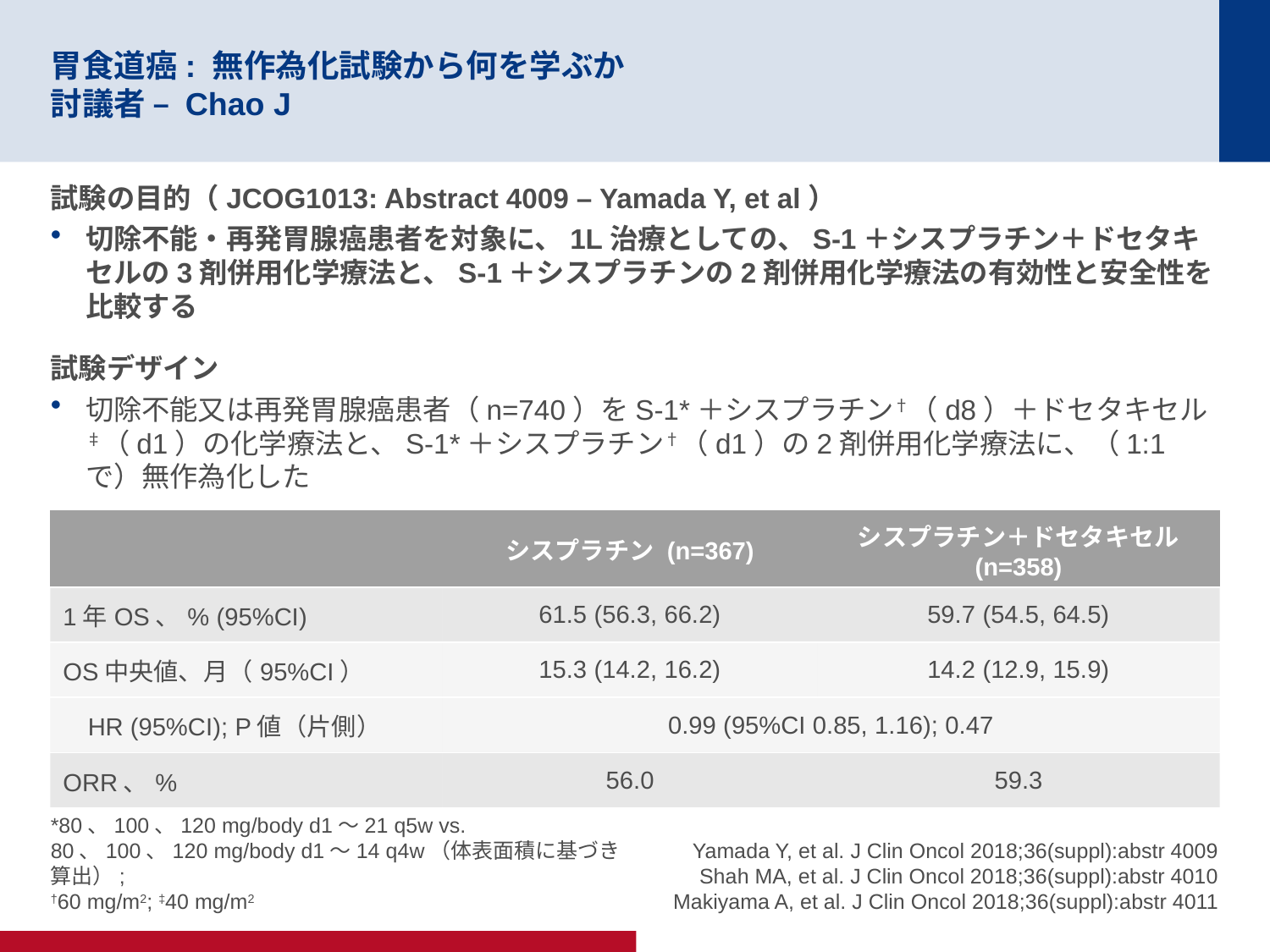

# 胃食道癌: 無作為化試験から何を学ぶか 討議者 – Chao J
試験の目的（JCOG1013: Abstract 4009 – Yamada Y, et al）
切除不能・再発胃腺癌患者を対象に、1L治療としての、S-1＋シスプラチン＋ドセタキセルの3剤併用化学療法と、S-1＋シスプラチンの2剤併用化学療法の有効性と安全性を比較する
試験デザイン
切除不能又は再発胃腺癌患者（n=740）をS-1*＋シスプラチン†（d8）＋ドセタキセル‡（d1）の化学療法と、S-1*＋シスプラチン†（d1）の2剤併用化学療法に、（1:1で）無作為化した
主な結果

|  | シスプラチン (n=367) | シスプラチン＋ドセタキセル (n=358) |
| --- | --- | --- |
| 1年OS、% (95%CI) | 61.5 (56.3, 66.2) | 59.7 (54.5, 64.5) |
| OS中央値、月（95%CI） | 15.3 (14.2, 16.2) | 14.2 (12.9, 15.9) |
| HR (95%CI); P値（片側） | 0.99 (95%CI 0.85, 1.16); 0.47 |  |
| ORR、% | 56.0 | 59.3 |
*80、100、120 mg/body d1～21 q5w vs. 80、100、120 mg/body d1～14 q4w（体表面積に基づき算出）;
†60 mg/m2; ‡40 mg/m2
Yamada Y, et al. J Clin Oncol 2018;36(suppl):abstr 4009
Shah MA, et al. J Clin Oncol 2018;36(suppl):abstr 4010 Makiyama A, et al. J Clin Oncol 2018;36(suppl):abstr 4011